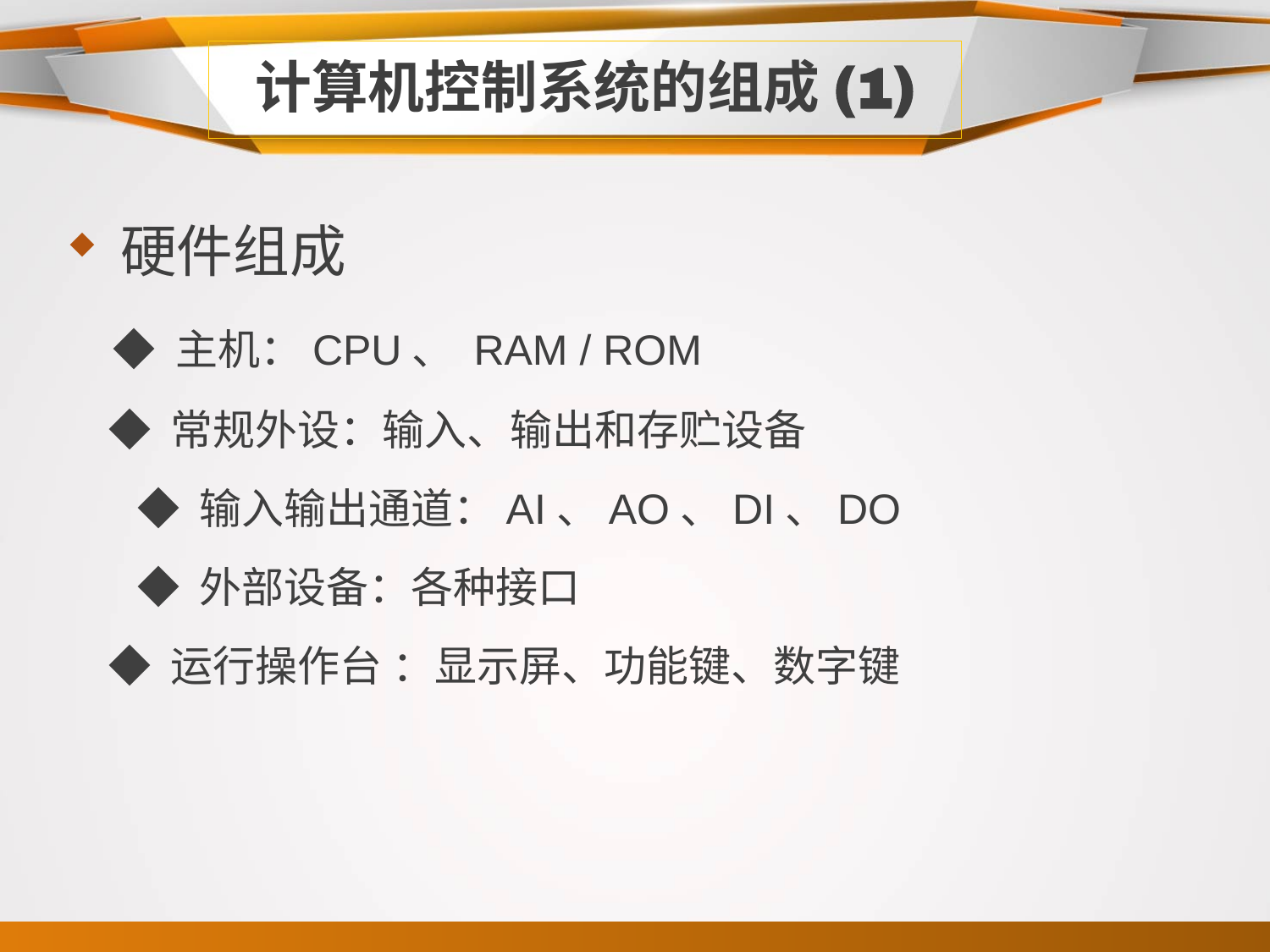

# 计算机控制系统的组成(1)
硬件组成
    ◆ 主机：CPU、 RAM / ROM
    ◆ 常规外设：输入、输出和存贮设备
       ◆ 输入输出通道：AI、AO、DI、DO
       ◆ 外部设备：各种接口
    ◆ 运行操作台 ：显示屏、功能键、数字键

13